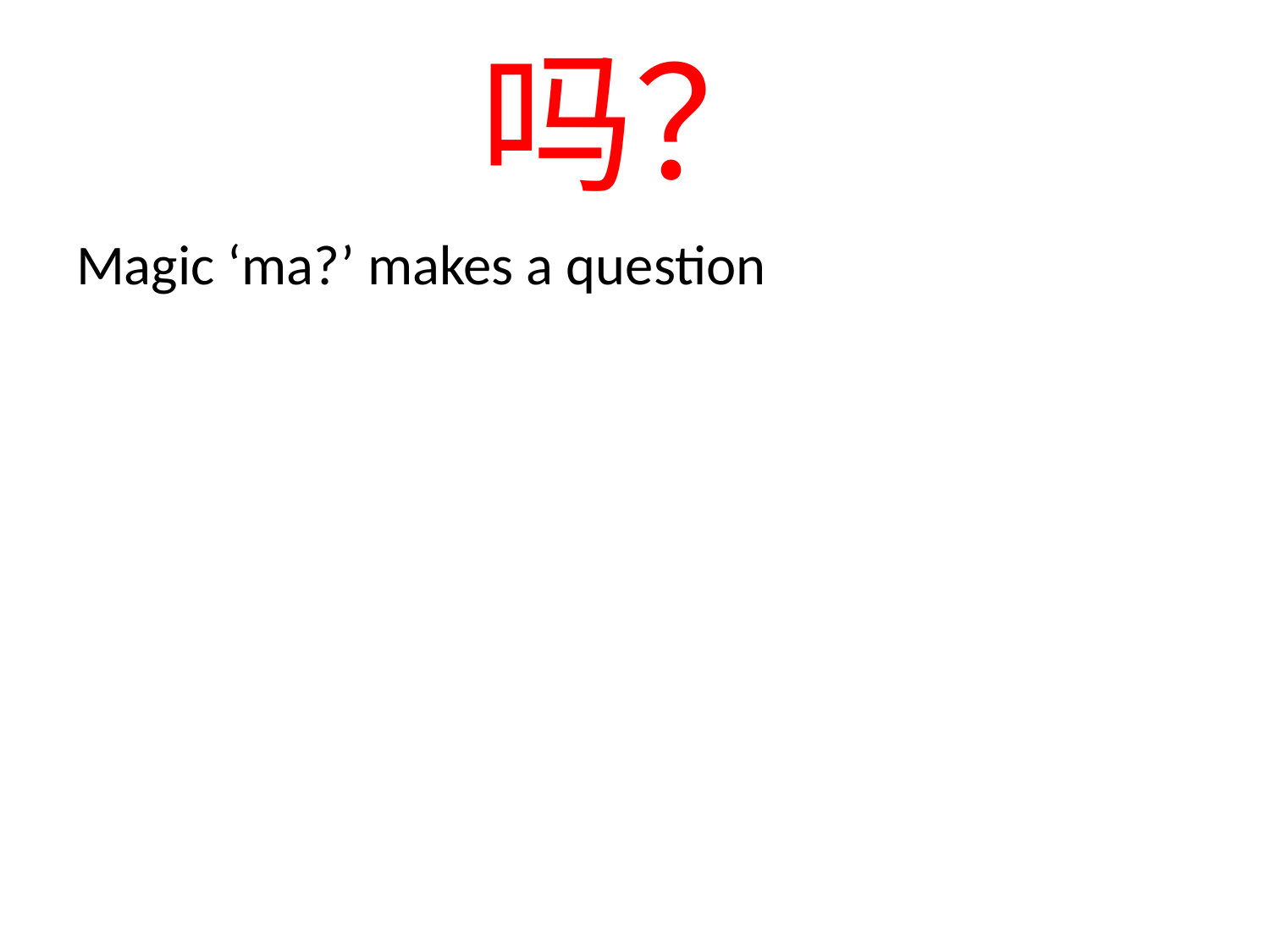

# 吗？
Magic ‘ma?’ makes a question